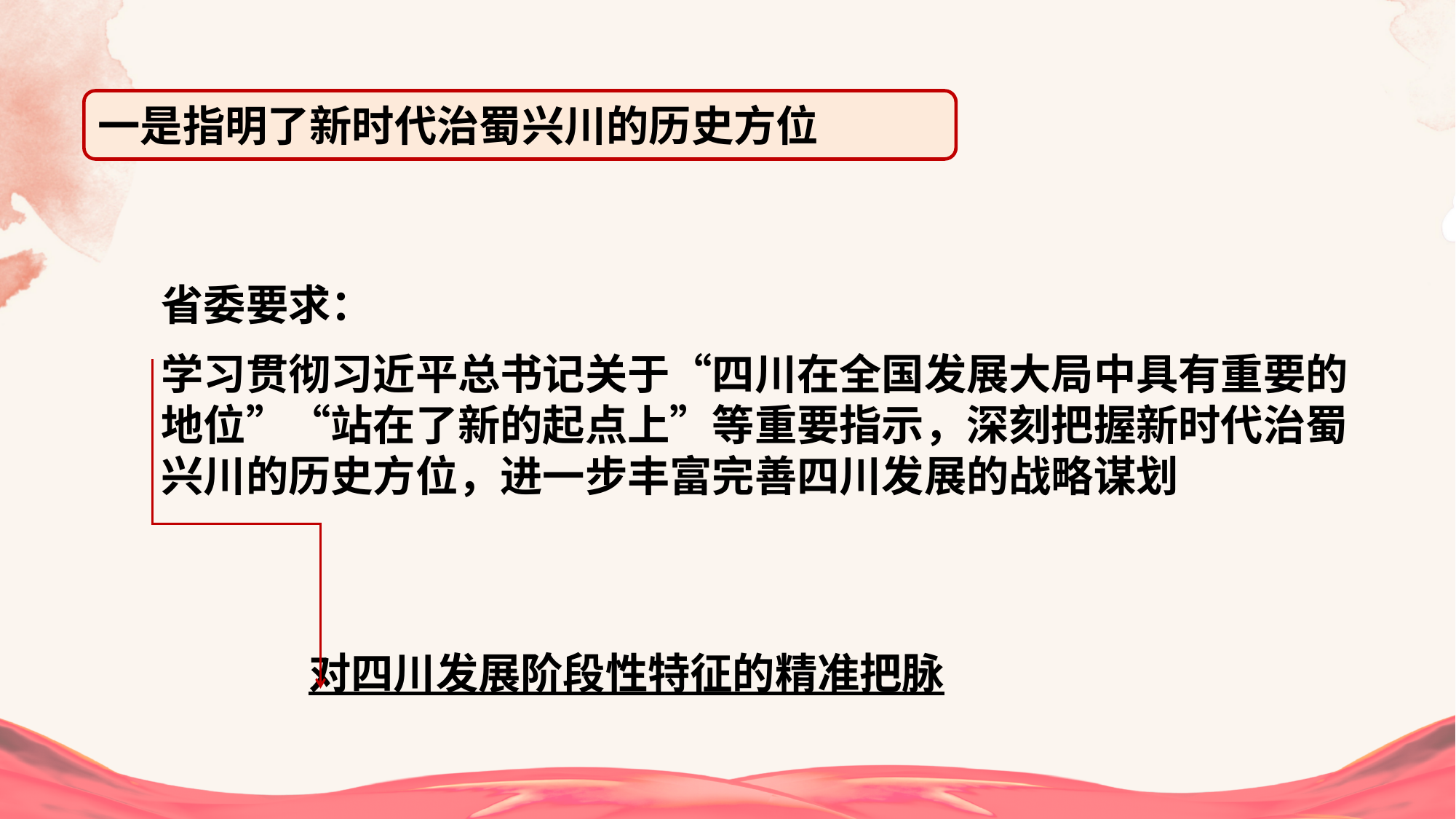

一是指明了新时代治蜀兴川的历史方位
省委要求：

学习贯彻习近平总书记关于“四川在全国发展大局中具有重要的地位”“站在了新的起点上”等重要指示，深刻把握新时代治蜀兴川的历史方位，进一步丰富完善四川发展的战略谋划
对四川发展阶段性特征的精准把脉